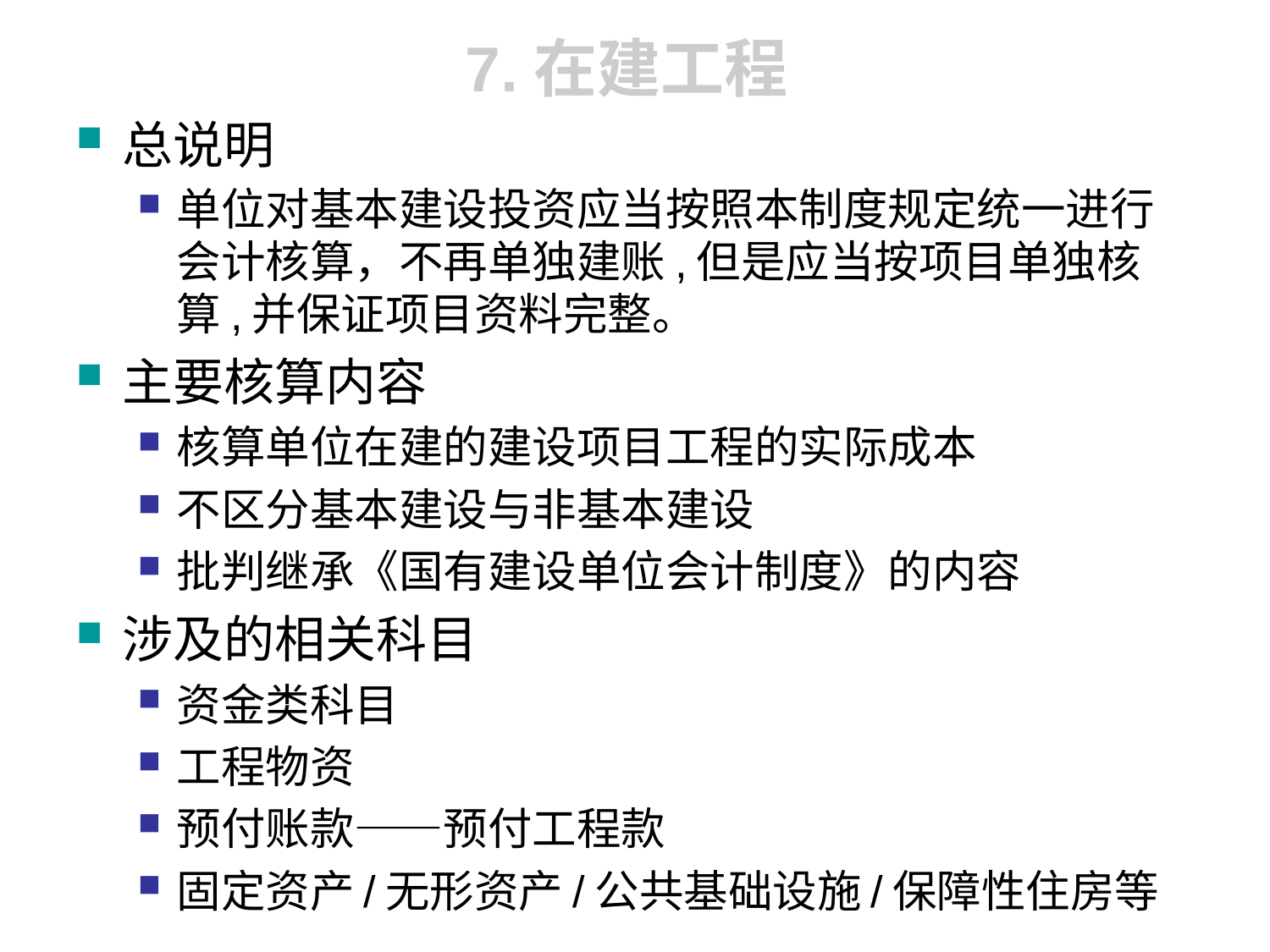

# 7.在建工程
总说明
单位对基本建设投资应当按照本制度规定统一进行会计核算，不再单独建账,但是应当按项目单独核算,并保证项目资料完整。
主要核算内容
核算单位在建的建设项目工程的实际成本
不区分基本建设与非基本建设
批判继承《国有建设单位会计制度》的内容
涉及的相关科目
资金类科目
工程物资
预付账款——预付工程款
固定资产/无形资产/公共基础设施/保障性住房等
140